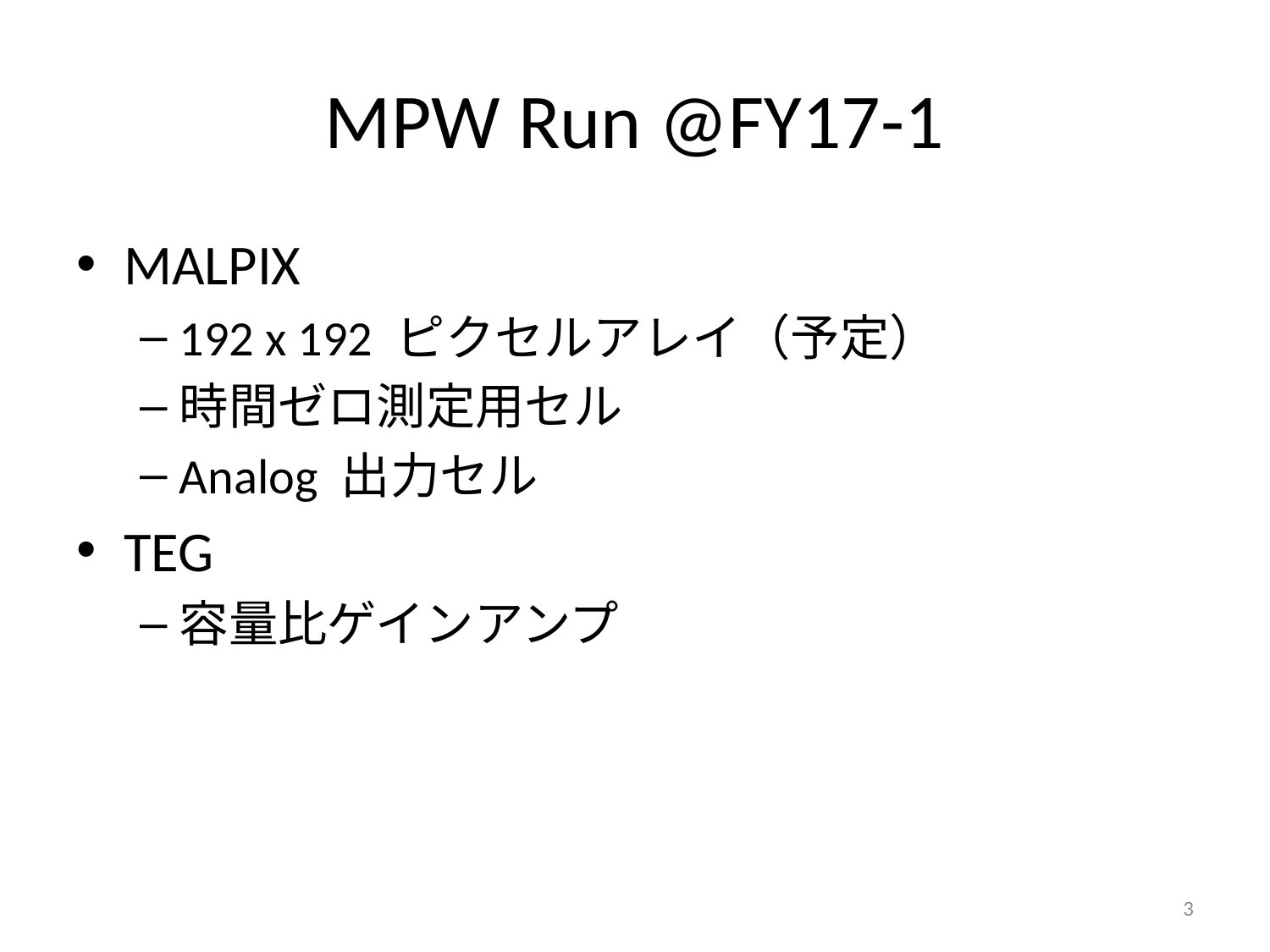

# MPW Run @FY17-1
MALPIX
192 x 192 ピクセルアレイ（予定）
時間ゼロ測定用セル
Analog 出力セル
TEG
容量比ゲインアンプ
3